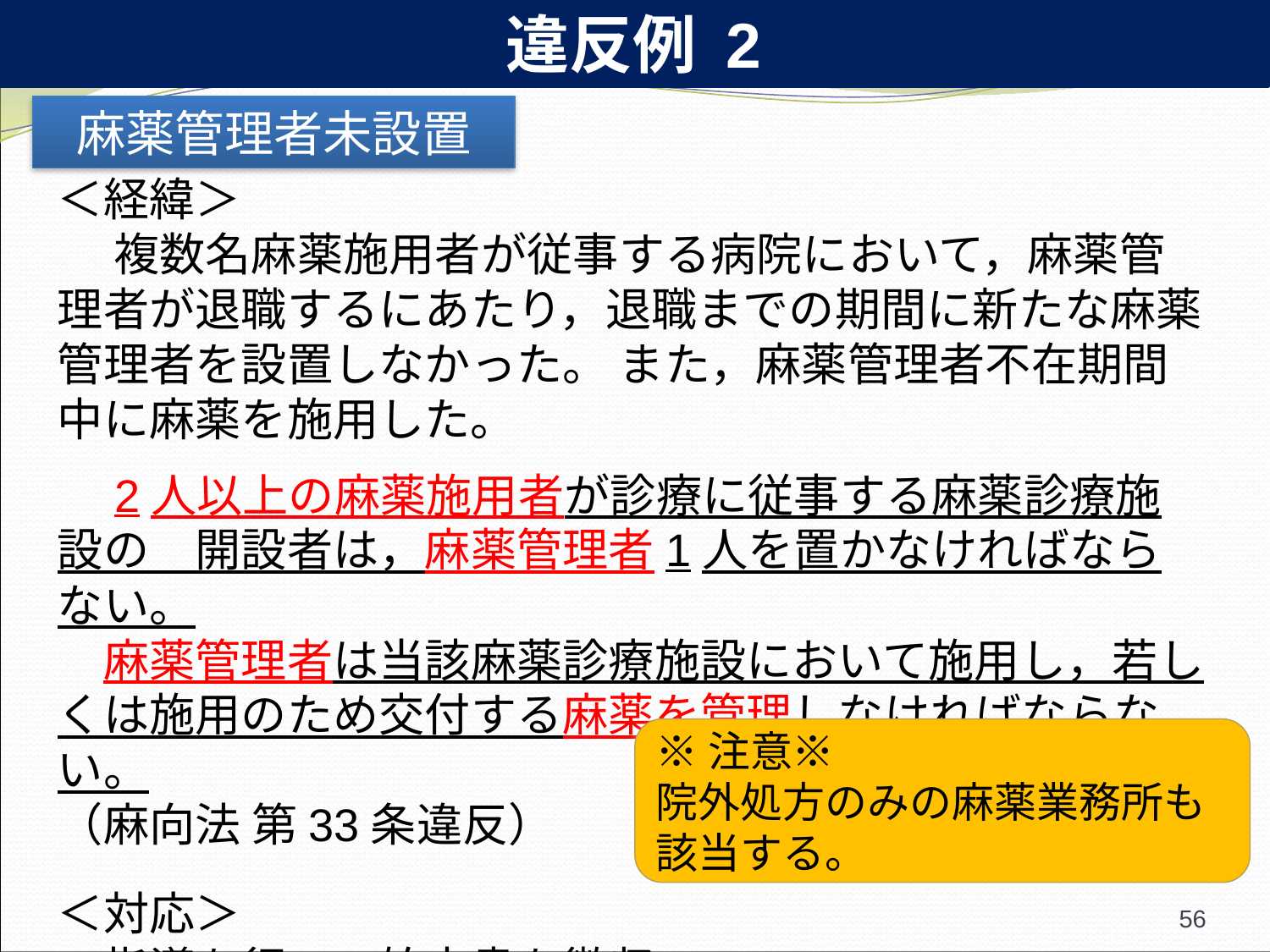

違反例 2
麻薬管理者未設置
＜経緯＞
　 複数名麻薬施用者が従事する病院において，麻薬管理者が退職するにあたり，退職までの期間に新たな麻薬管理者を設置しなかった。 また，麻薬管理者不在期間中に麻薬を施用した。

　2人以上の麻薬施用者が診療に従事する麻薬診療施設の　開設者は，麻薬管理者1人を置かなければならない。
　麻薬管理者は当該麻薬診療施設において施用し，若しくは施用のため交付する麻薬を管理しなければならない。
（麻向法 第33条違反）

＜対応＞
　指導を行い，始末書を徴収。
※注意※
院外処方のみの麻薬業務所も該当する。
56